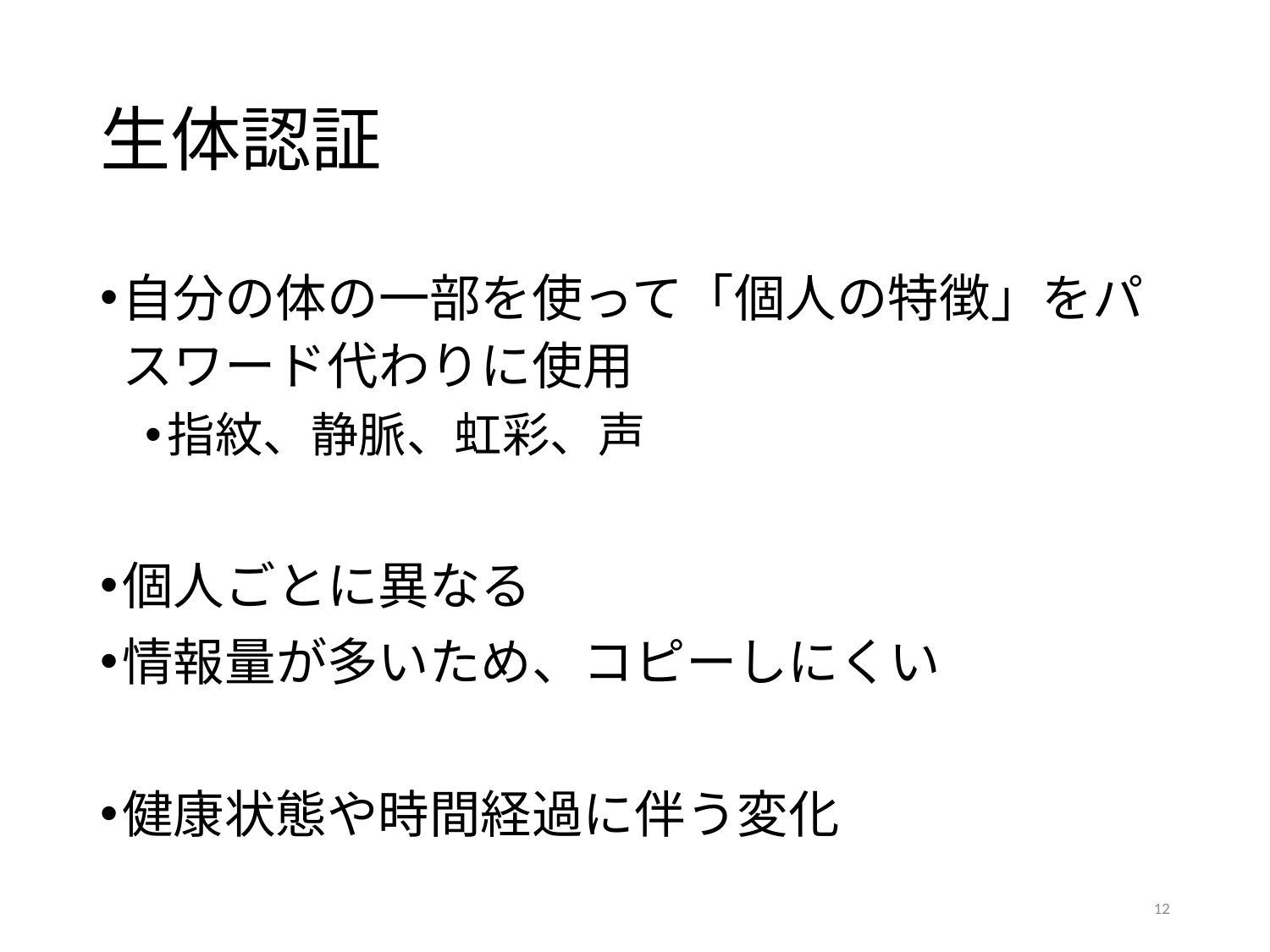

# 生体認証
自分の体の一部を使って「個人の特徴」をパスワード代わりに使用
指紋、静脈、虹彩、声

個人ごとに異なる
情報量が多いため、コピーしにくい

健康状態や時間経過に伴う変化
12